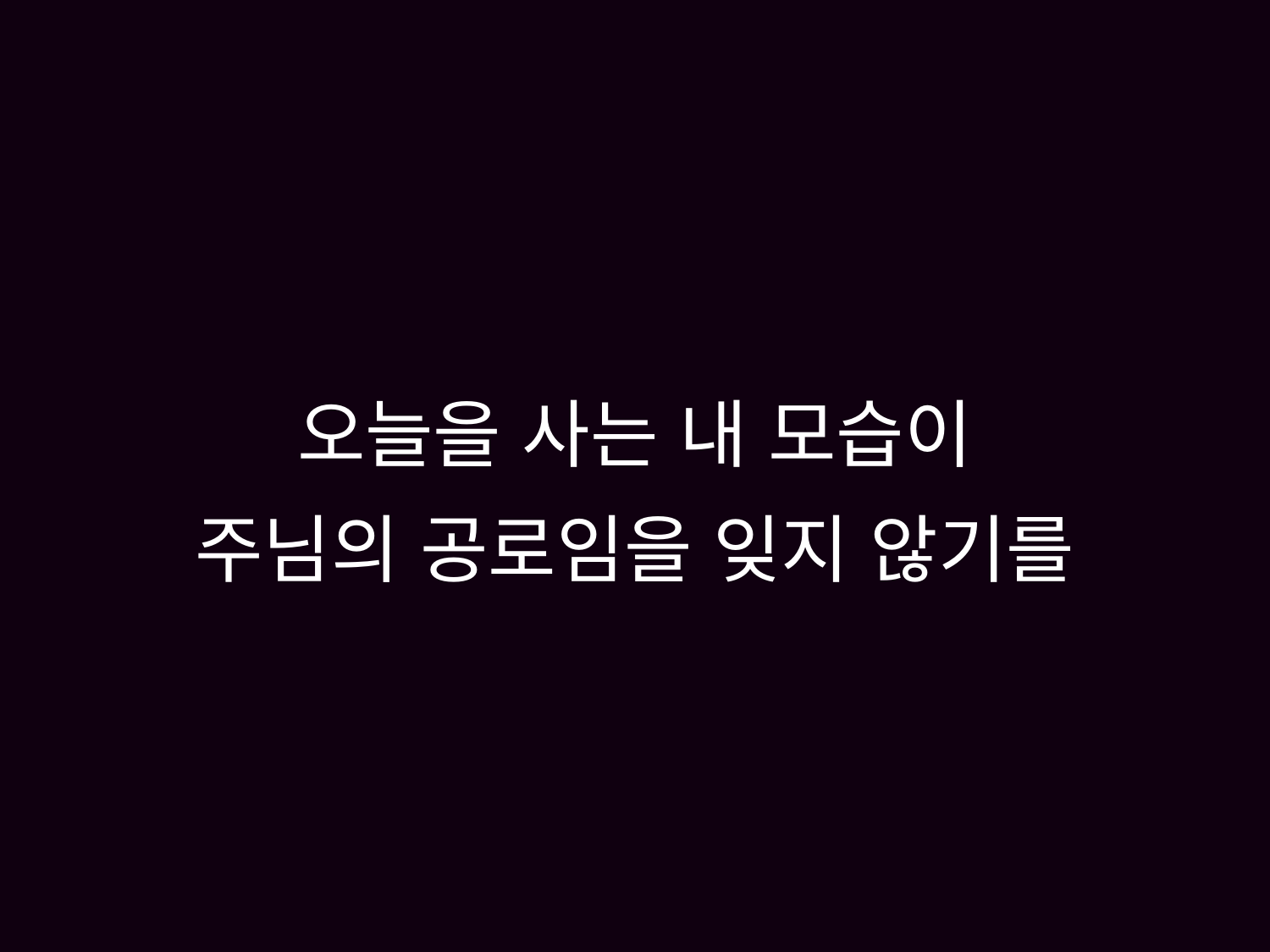

# 오늘을 사는 내 모습이 주님의 공로임을 잊지 않기를